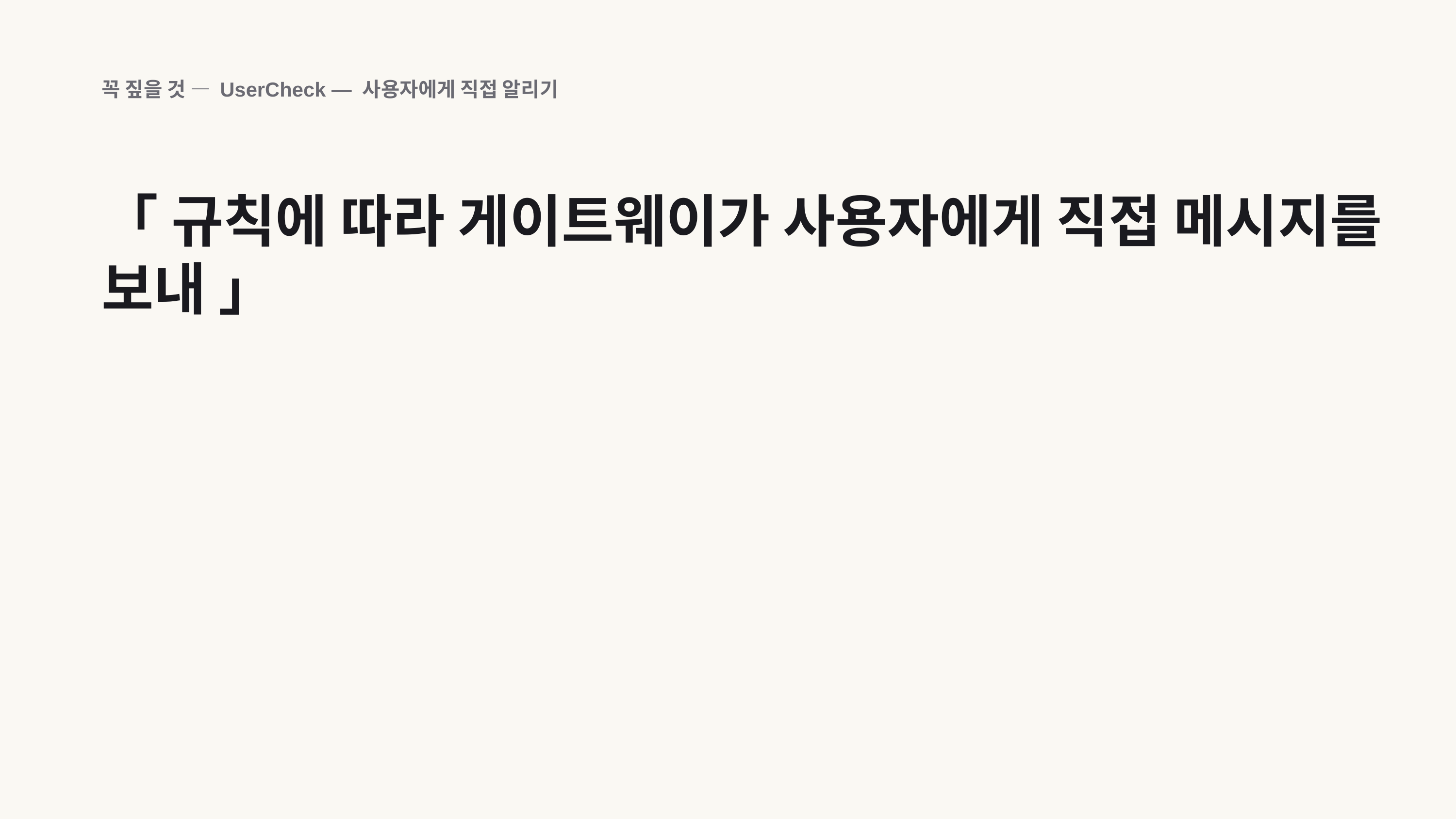

꼭 짚을 것 — UserCheck — 사용자에게 직접 알리기
「 규칙에 따라 게이트웨이가 사용자에게 직접 메시지를 보내 」